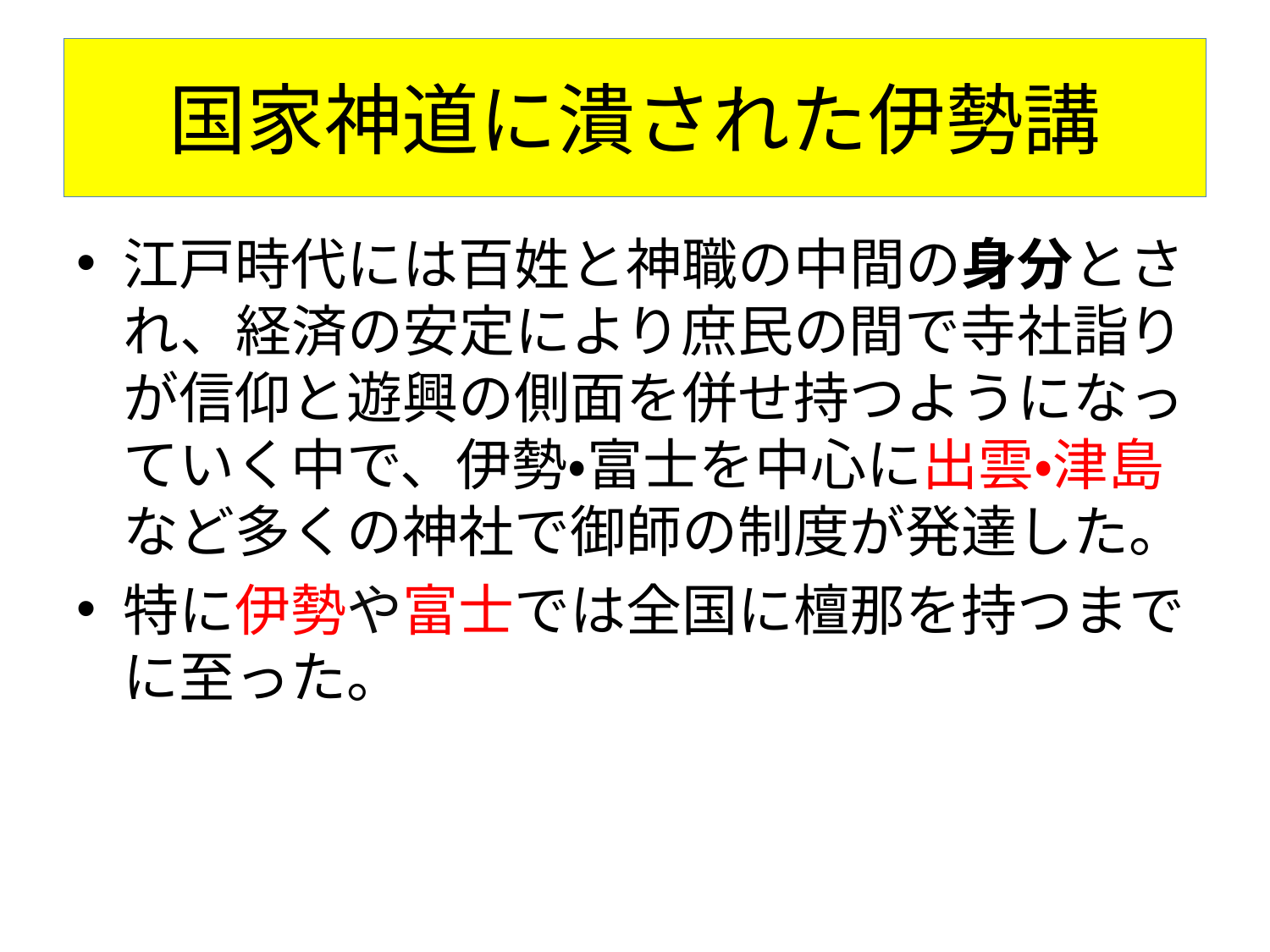

# 国家神道に潰された伊勢講
江戸時代には百姓と神職の中間の身分とされ、経済の安定により庶民の間で寺社詣りが信仰と遊興の側面を併せ持つようになっていく中で、伊勢・富士を中心に出雲・津島など多くの神社で御師の制度が発達した。
特に伊勢や富士では全国に檀那を持つまでに至った。